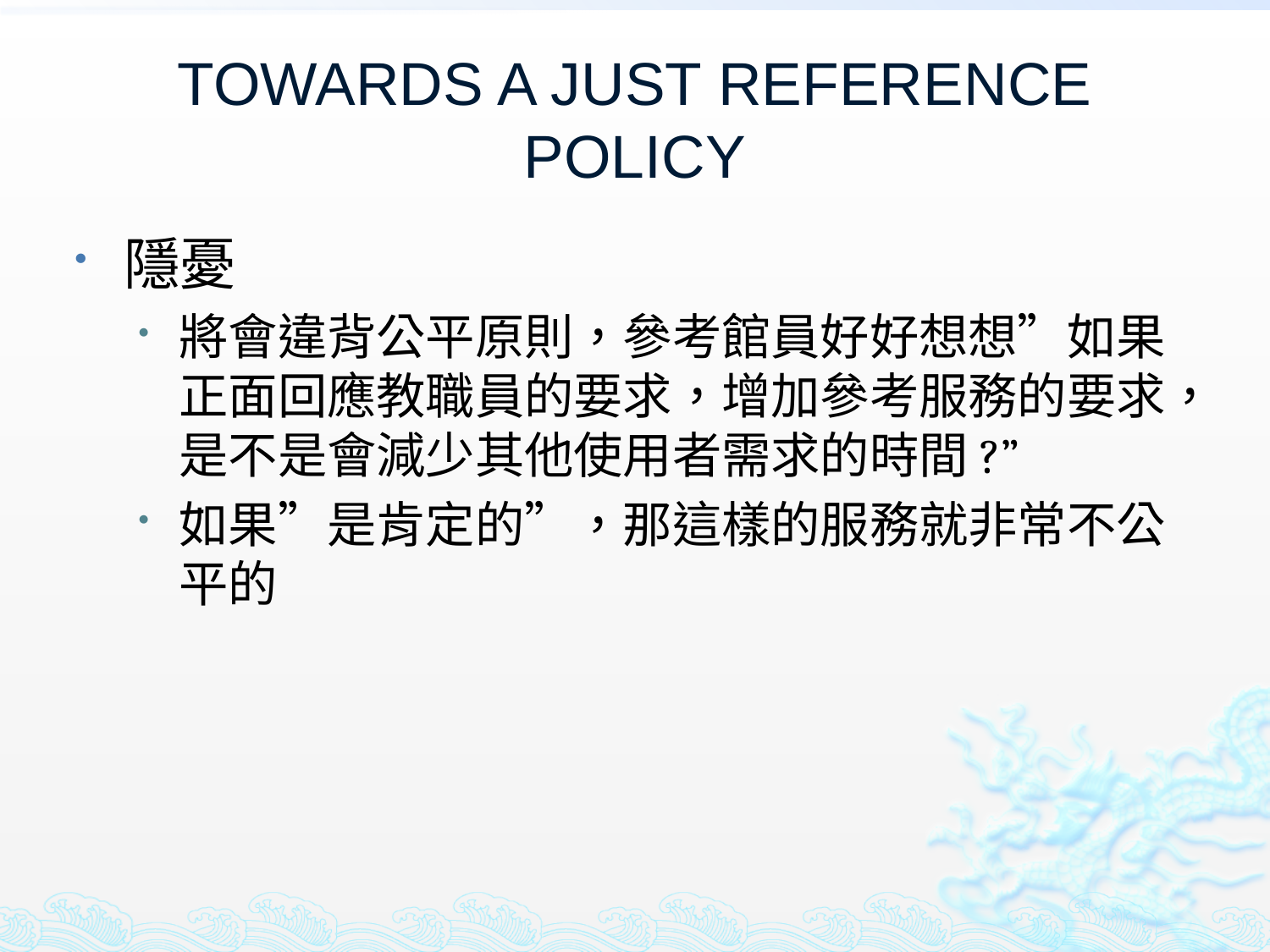

# TOWARDS A JUST REFERENCE POLICY
隱憂
將會違背公平原則，參考館員好好想想”如果正面回應教職員的要求，增加參考服務的要求，是不是會減少其他使用者需求的時間?”
如果”是肯定的”，那這樣的服務就非常不公平的